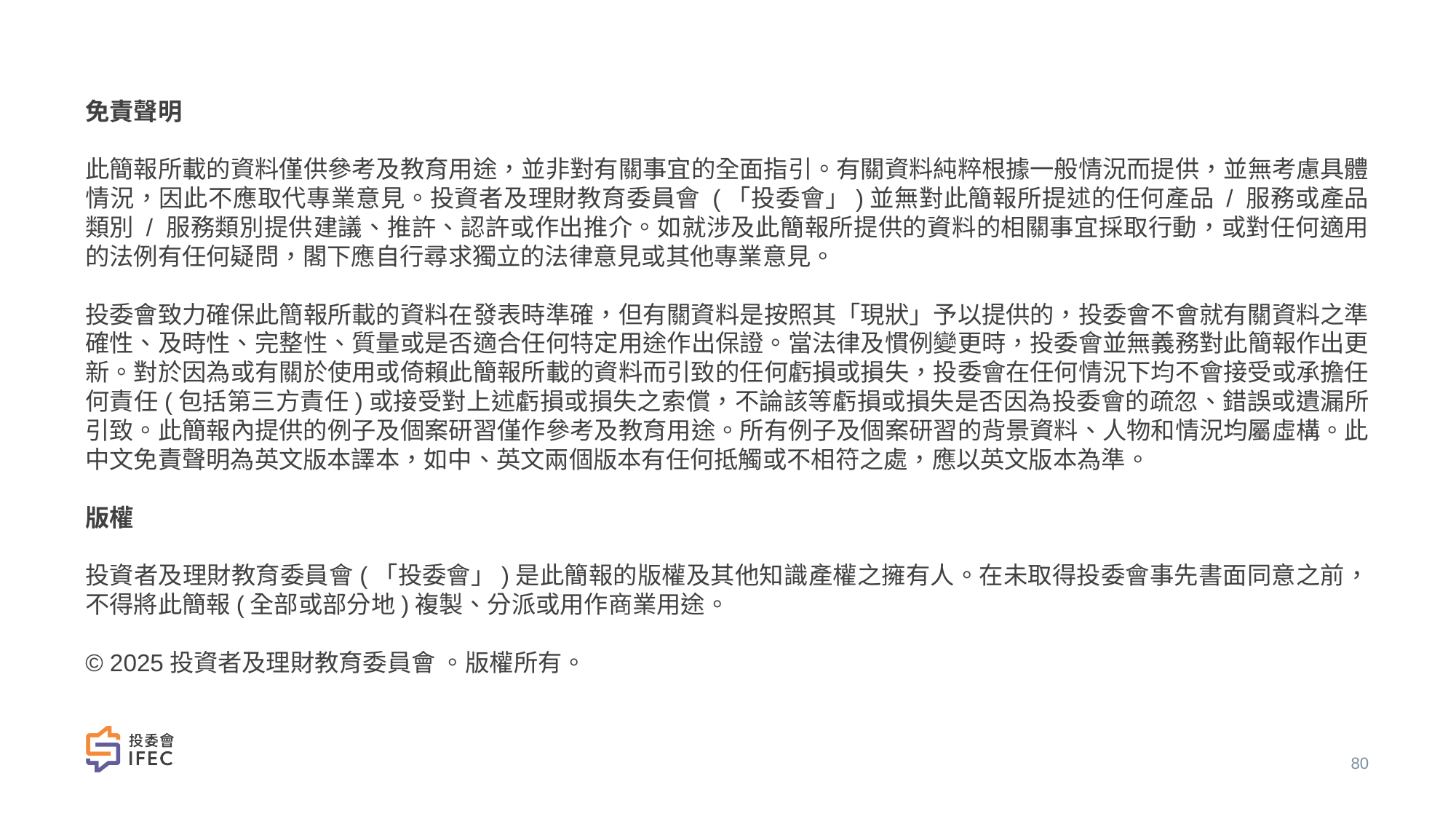

免責聲明

此簡報所載的資料僅供參考及教育用途，並非對有關事宜的全面指引。有關資料純粹根據一般情況而提供，並無考慮具體情況，因此不應取代專業意見。投資者及理財教育委員會 (「投委會」)並無對此簡報所提述的任何產品 / 服務或產品類別 / 服務類別提供建議、推許、認許或作出推介。如就涉及此簡報所提供的資料的相關事宜採取行動，或對任何適用的法例有任何疑問，閣下應自行尋求獨立的法律意見或其他專業意見。

投委會致力確保此簡報所載的資料在發表時準確，但有關資料是按照其「現狀」予以提供的，投委會不會就有關資料之準確性、及時性、完整性、質量或是否適合任何特定用途作出保證。當法律及慣例變更時，投委會並無義務對此簡報作出更新。對於因為或有關於使用或倚賴此簡報所載的資料而引致的任何虧損或損失，投委會在任何情況下均不會接受或承擔任何責任(包括第三方責任)或接受對上述虧損或損失之索償，不論該等虧損或損失是否因為投委會的疏忽、錯誤或遺漏所引致。此簡報內提供的例子及個案研習僅作參考及教育用途。所有例子及個案研習的背景資料、人物和情況均屬虛構。此中文免責聲明為英文版本譯本，如中、英文兩個版本有任何抵觸或不相符之處，應以英文版本為準。

版權

投資者及理財教育委員會(「投委會」)是此簡報的版權及其他知識產權之擁有人。在未取得投委會事先書面同意之前，不得將此簡報(全部或部分地)複製、分派或用作商業用途。

© 2025投資者及理財教育委員會 。版權所有。

80